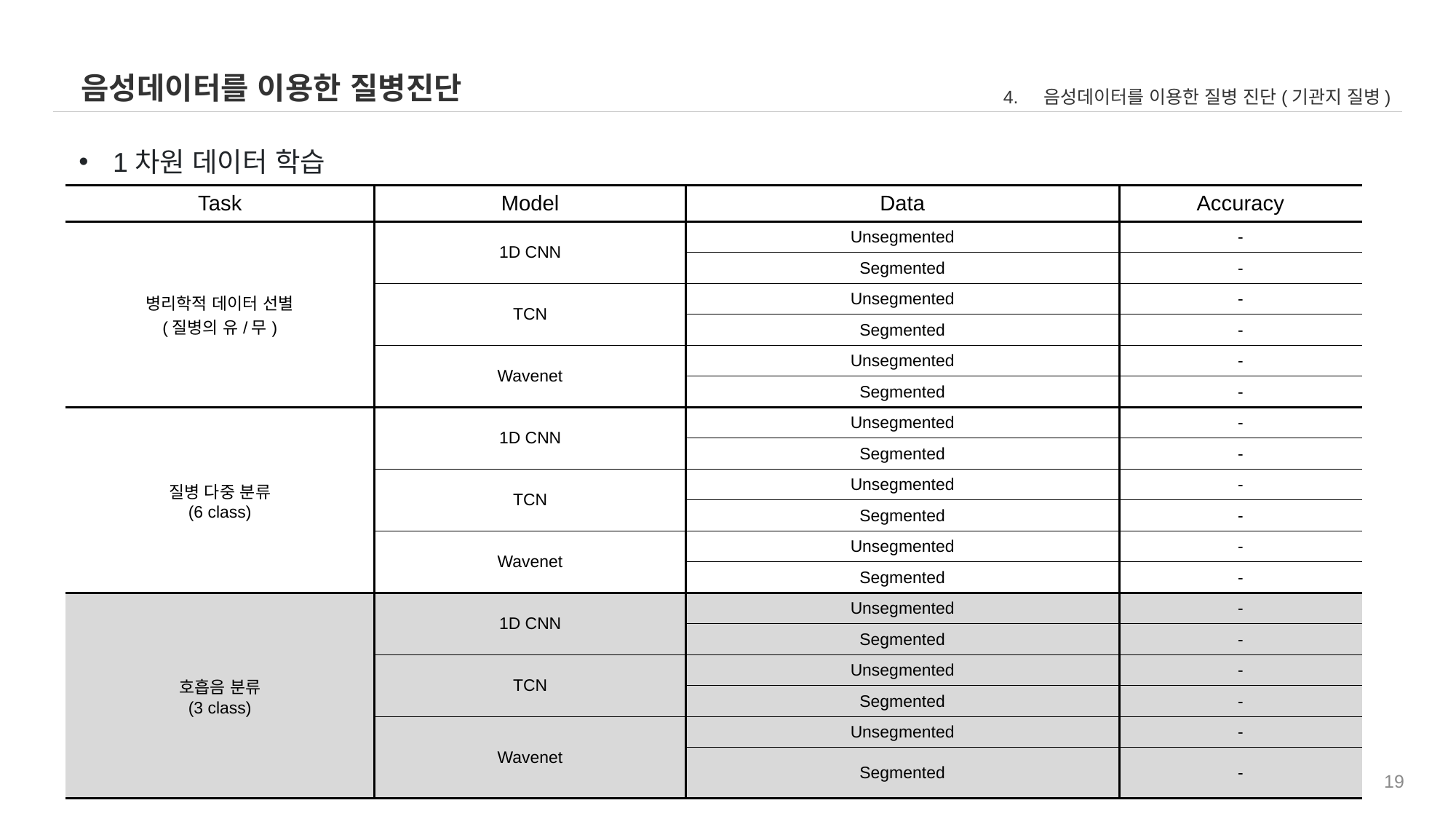

음성데이터를 이용한 질병진단
음성데이터를 이용한 질병 진단(기관지 질병)
1차원 데이터 학습
| Task | Model | Data | Accuracy |
| --- | --- | --- | --- |
| 병리학적 데이터 선별 (질병의 유/무) | 1D CNN | Unsegmented | - |
|  |  | Segmented | - |
|  | TCN | Unsegmented | - |
|  |  | Segmented | - |
|  | Wavenet | Unsegmented | - |
|  |  | Segmented | - |
| 질병 다중 분류 (6 class) | 1D CNN | Unsegmented | - |
|  |  | Segmented | - |
|  | TCN | Unsegmented | - |
|  |  | Segmented | - |
|  | Wavenet | Unsegmented | - |
|  |  | Segmented | - |
| 호흡음 분류 (3 class) | 1D CNN | Unsegmented | - |
| --- | --- | --- | --- |
|  |  | Segmented | - |
|  | TCN | Unsegmented | - |
|  |  | Segmented | - |
|  | Wavenet | Unsegmented | - |
|  |  | Segmented | - |
19